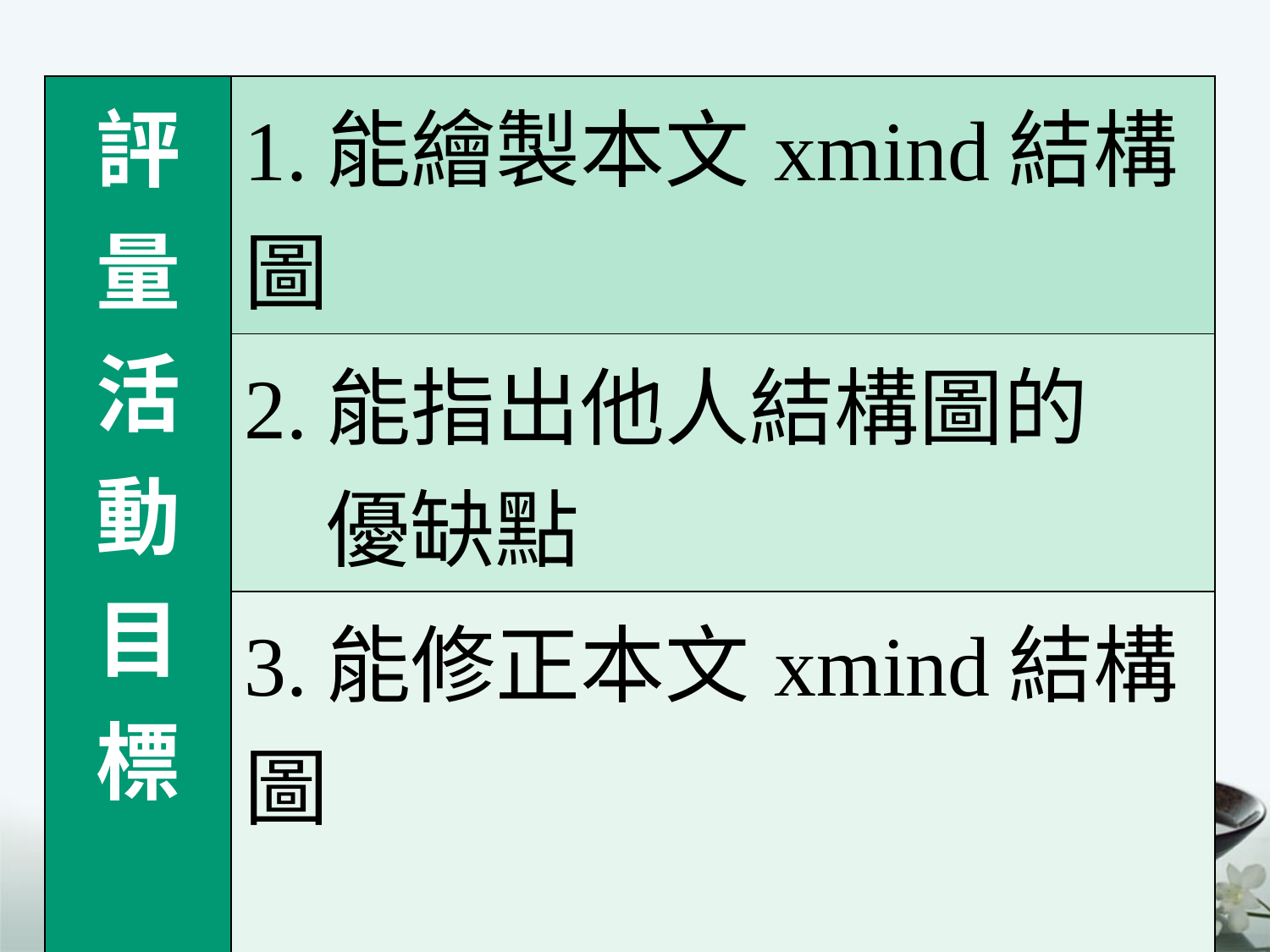

| 評量活動目標 | 1.能繪製本文xmind結構圖 |
| --- | --- |
|  | 2.能指出他人結構圖的 優缺點 |
|  | 3.能修正本文xmind結構圖 |